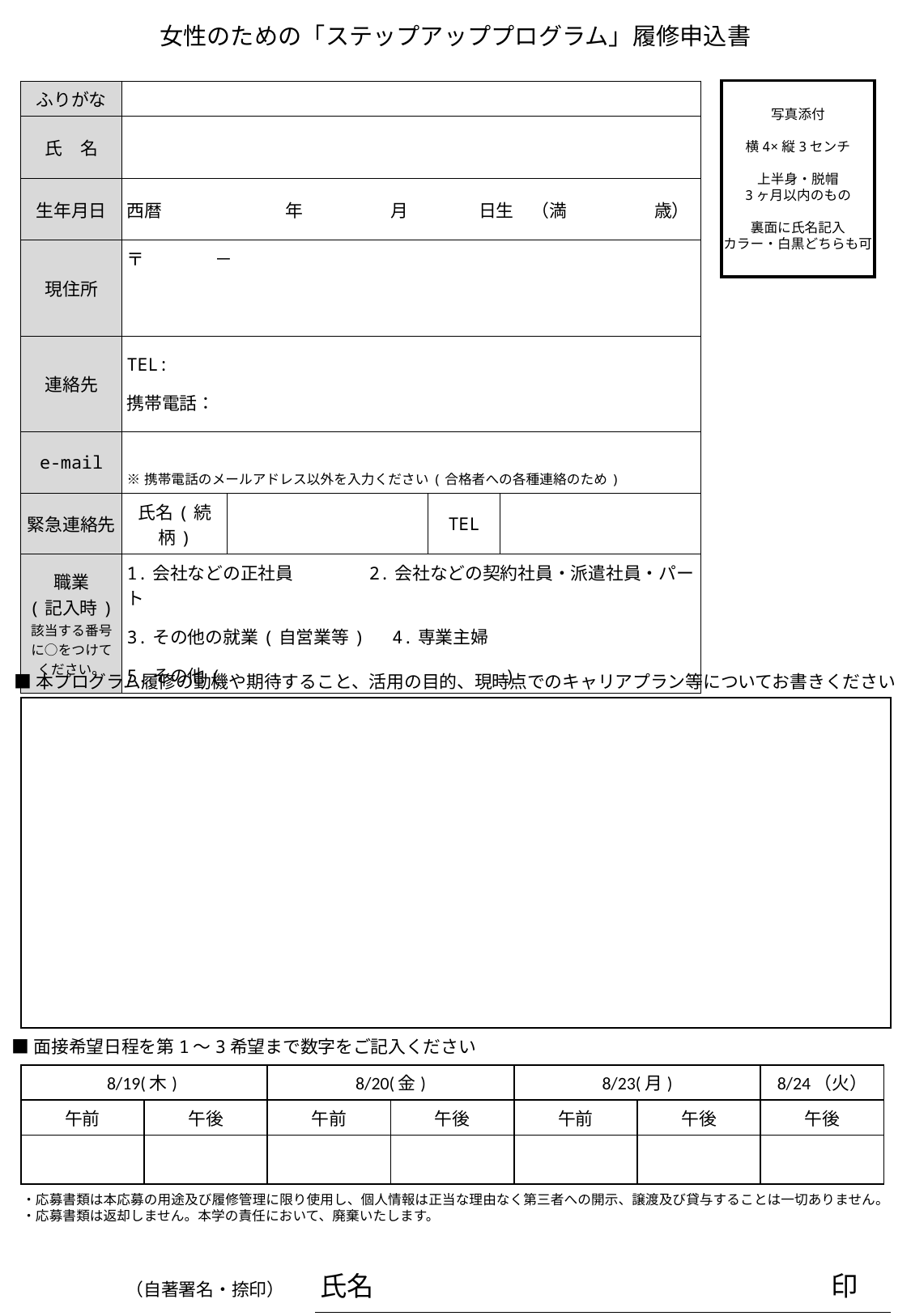

女性のための「ステップアッププログラム」履修申込書
| ふりがな |  |  |  |  |
| --- | --- | --- | --- | --- |
| 氏　名 |  |  |  |  |
| 生年月日 | 西暦　　　　　　　年　　　　　月　　　　日生　（満　　　　　歳） |  |  |  |
| 現住所 | 〒　　　　－ |  |  |  |
| 連絡先 | TEL: 携帯電話： |  |  |  |
| e-mail | ※携帯電話のメールアドレス以外を入力ください(合格者への各種連絡のため) |  |  |  |
| 緊急連絡先 | 氏名(続柄) |  | TEL |  |
| 職業 (記入時) 該当する番号に○をつけてください。 | 1.会社などの正社員　　　　2.会社などの契約社員・派遣社員・パート 3.その他の就業(自営業等)　4.専業主婦 5.その他( ) |  |  |  |
写真添付

横4×縦3センチ

上半身・脱帽
3ヶ月以内のもの

裏面に氏名記入
カラー・白黒どちらも可
■本プログラム履修の動機や期待すること、活用の目的、現時点でのキャリアプラン等についてお書きください

■面接希望日程を第1～3希望まで数字をご記入ください
| 8/19(木) |  | 8/20(金) |  | 8/23(月) |  | 8/24（火） |
| --- | --- | --- | --- | --- | --- | --- |
| 午前 | 午後 | 午前 | 午後 | 午前 | 午後 | 午後 |
|  |  |  |  |  |  |  |
・応募書類は本応募の用途及び履修管理に限り使用し、個人情報は正当な理由なく第三者への開示、譲渡及び貸与することは一切ありません。
・応募書類は返却しません。本学の責任において、廃棄いたします。
（自著署名・捺印）　　氏名　　　　　　　　　　　　　　　　　印